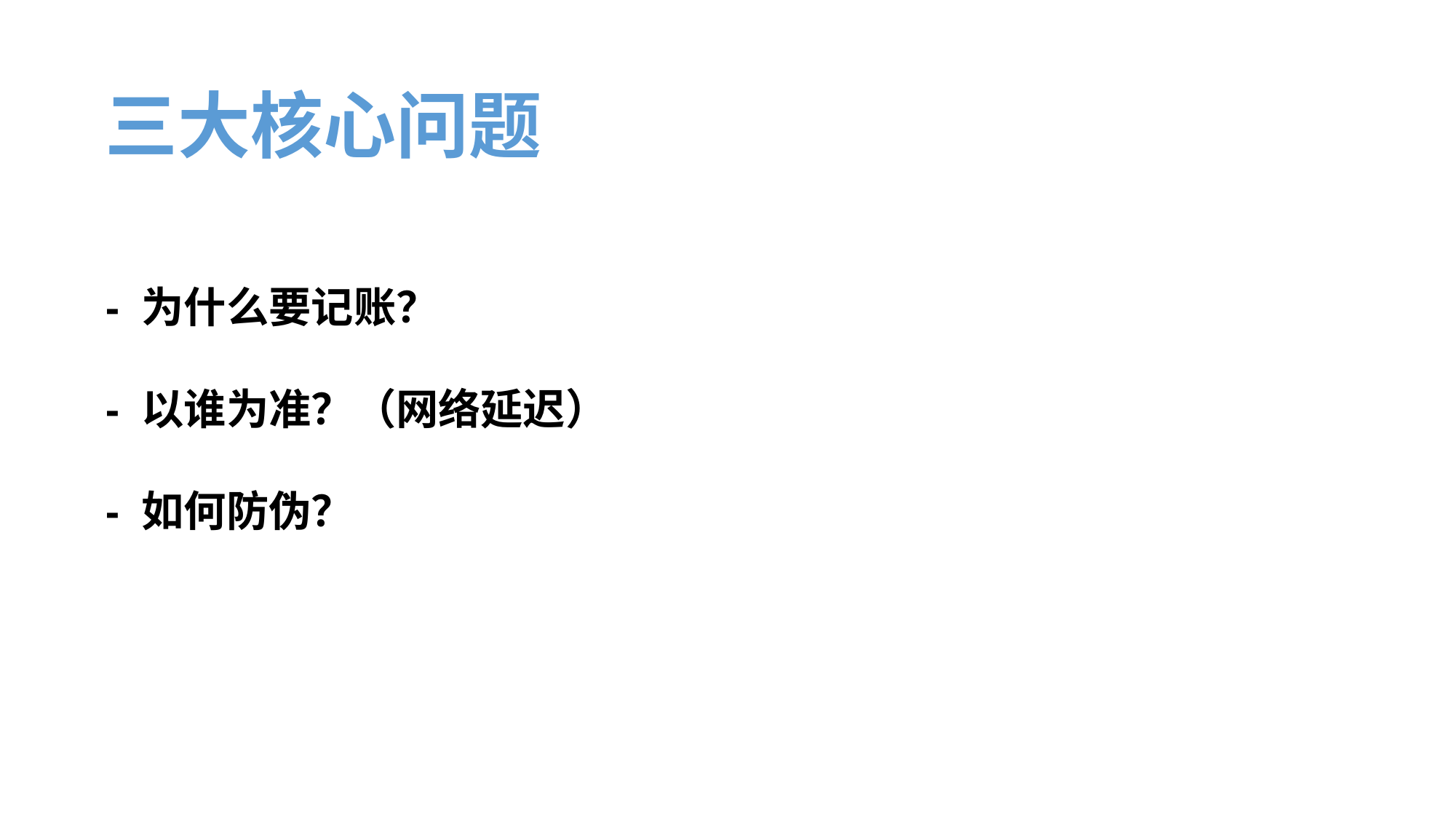

三大核心问题
- 为什么要记账？

- 以谁为准？（网络延迟）

- 如何防伪？